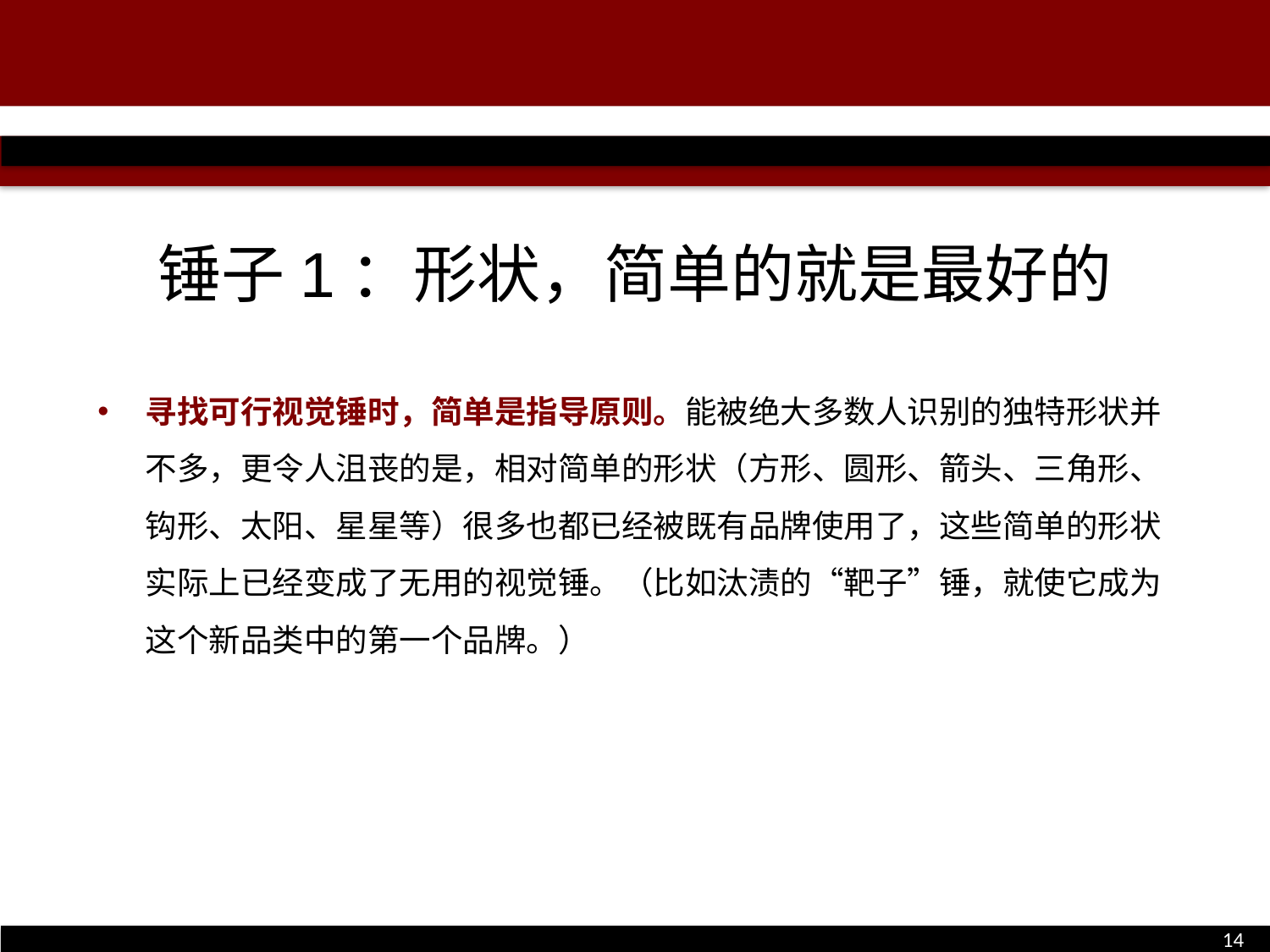

# 锤子1：形状，简单的就是最好的
寻找可行视觉锤时，简单是指导原则。能被绝大多数人识别的独特形状并不多，更令人沮丧的是，相对简单的形状（方形、圆形、箭头、三角形、钩形、太阳、星星等）很多也都已经被既有品牌使用了，这些简单的形状实际上已经变成了无用的视觉锤。（比如汰渍的“靶子”锤，就使它成为这个新品类中的第一个品牌。）